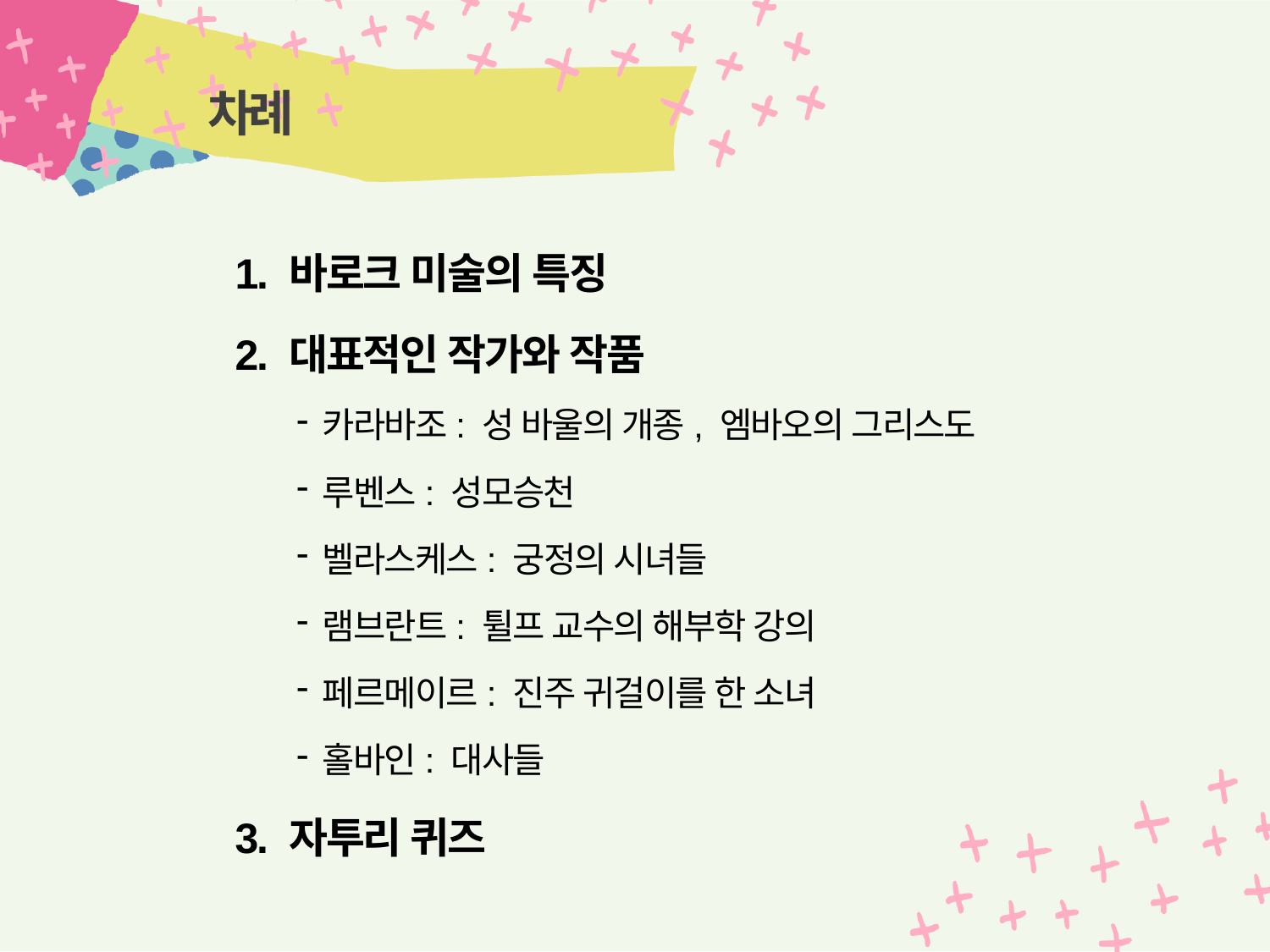

# 차례
1. 바로크 미술의 특징
2. 대표적인 작가와 작품
카라바조: 성 바울의 개종, 엠바오의 그리스도
루벤스: 성모승천
벨라스케스: 궁정의 시녀들
램브란트: 튈프 교수의 해부학 강의
페르메이르: 진주 귀걸이를 한 소녀
홀바인: 대사들
3. 자투리 퀴즈